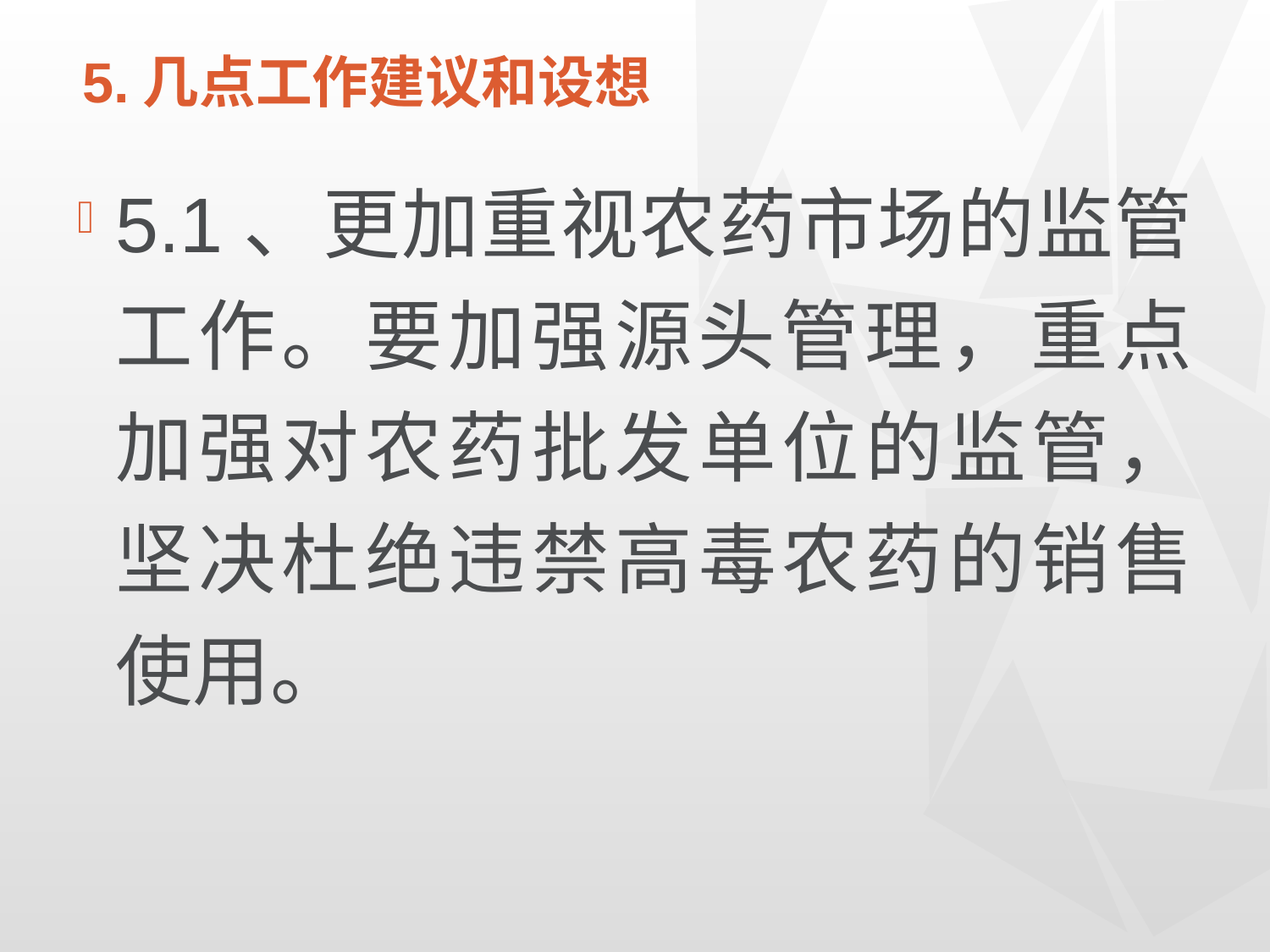

# 5.几点工作建议和设想
5.1、更加重视农药市场的监管工作。要加强源头管理，重点加强对农药批发单位的监管，坚决杜绝违禁高毒农药的销售使用。